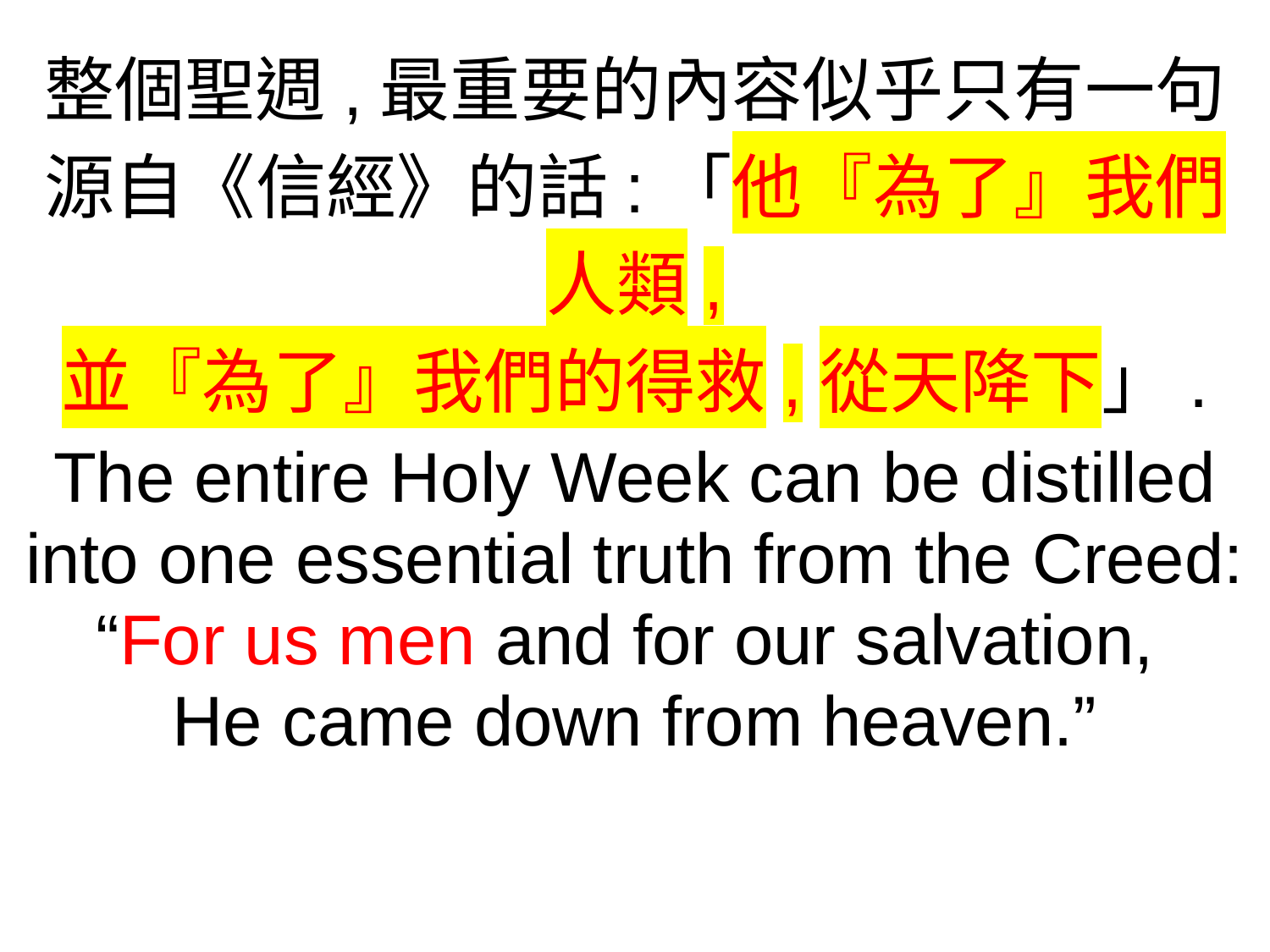

整個聖週,最重要的內容似乎只有一句源自《信經》的話:「他『為了』我們人類,
並『為了』我們的得救,從天降下」.
The entire Holy Week can be distilled into one essential truth from the Creed: “For us men and for our salvation,
He came down from heaven.”